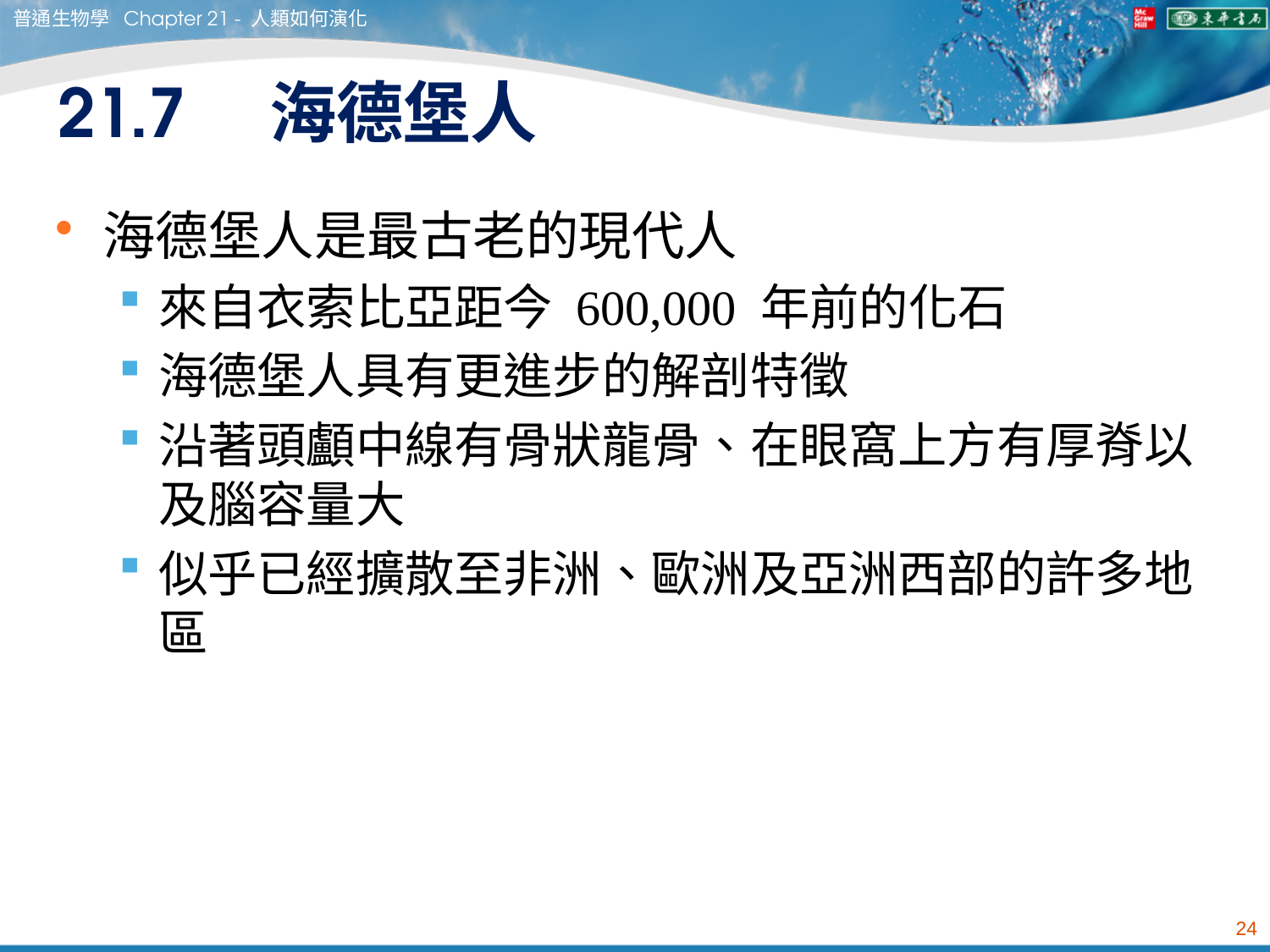

普通生物學  Chapter 21 - 人類如何演化
# 21.7　海德堡人
海德堡人是最古老的現代人
來自衣索比亞距今 600,000 年前的化石
海德堡人具有更進步的解剖特徵
沿著頭顱中線有骨狀龍骨、在眼窩上方有厚脊以及腦容量大
似乎已經擴散至非洲、歐洲及亞洲西部的許多地區
24